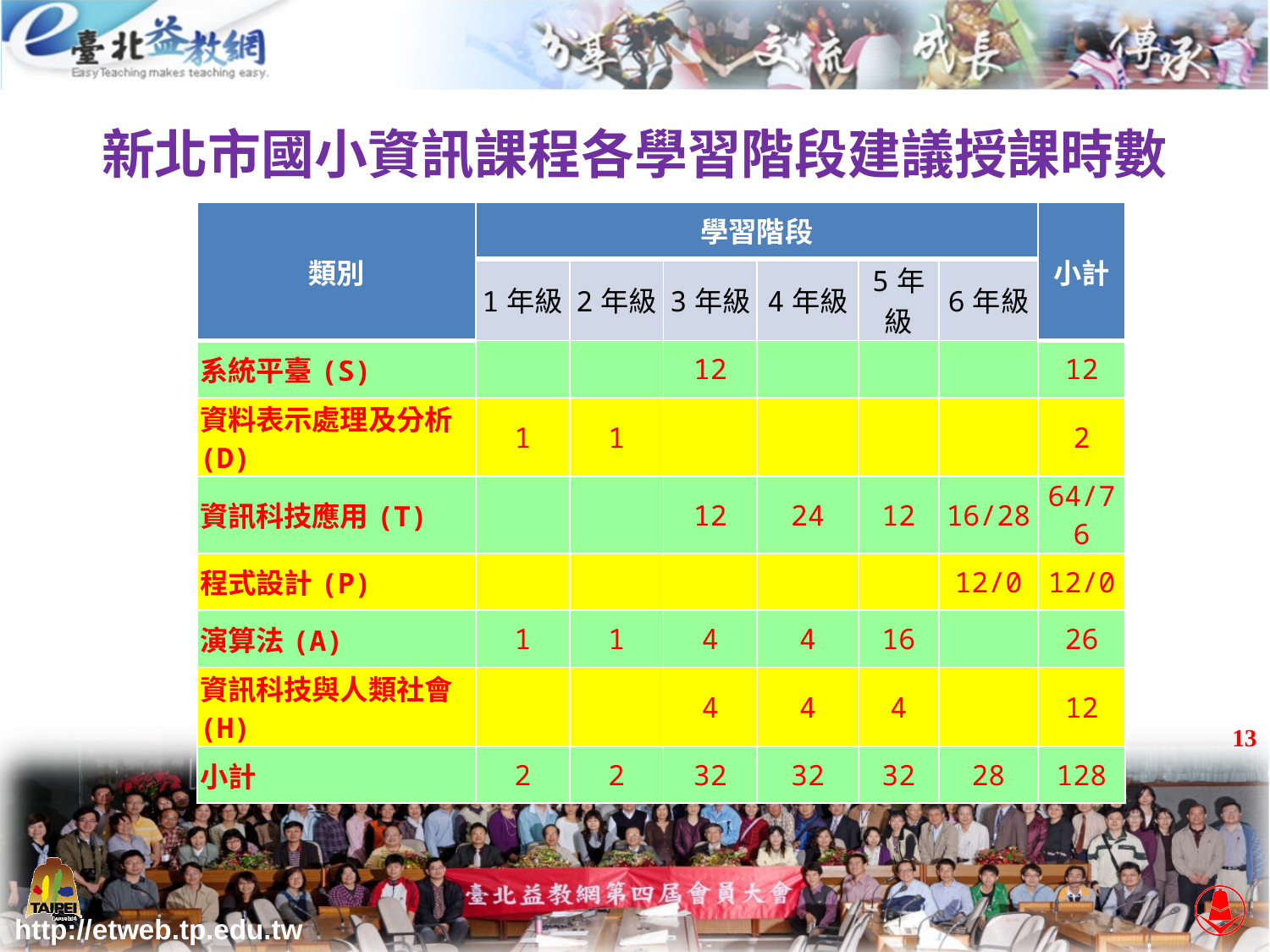

新北市國小資訊課程各學習階段建議授課時數
| 類別 | 學習階段 |  |  |  |  |  | 小計 |
| --- | --- | --- | --- | --- | --- | --- | --- |
|  | 1年級 | 2年級 | 3年級 | 4年級 | 5年級 | 6年級 |  |
| 系統平臺(S) |  |  | 12 |  |  |  | 12 |
| 資料表示處理及分析(D) | 1 | 1 |  |  |  |  | 2 |
| 資訊科技應用(T) |  |  | 12 | 24 | 12 | 16/28 | 64/76 |
| 程式設計(P) |  |  |  |  |  | 12/0 | 12/0 |
| 演算法(A) | 1 | 1 | 4 | 4 | 16 |  | 26 |
| 資訊科技與人類社會(H) |  |  | 4 | 4 | 4 |  | 12 |
| 小計 | 2 | 2 | 32 | 32 | 32 | 28 | 128 |
13